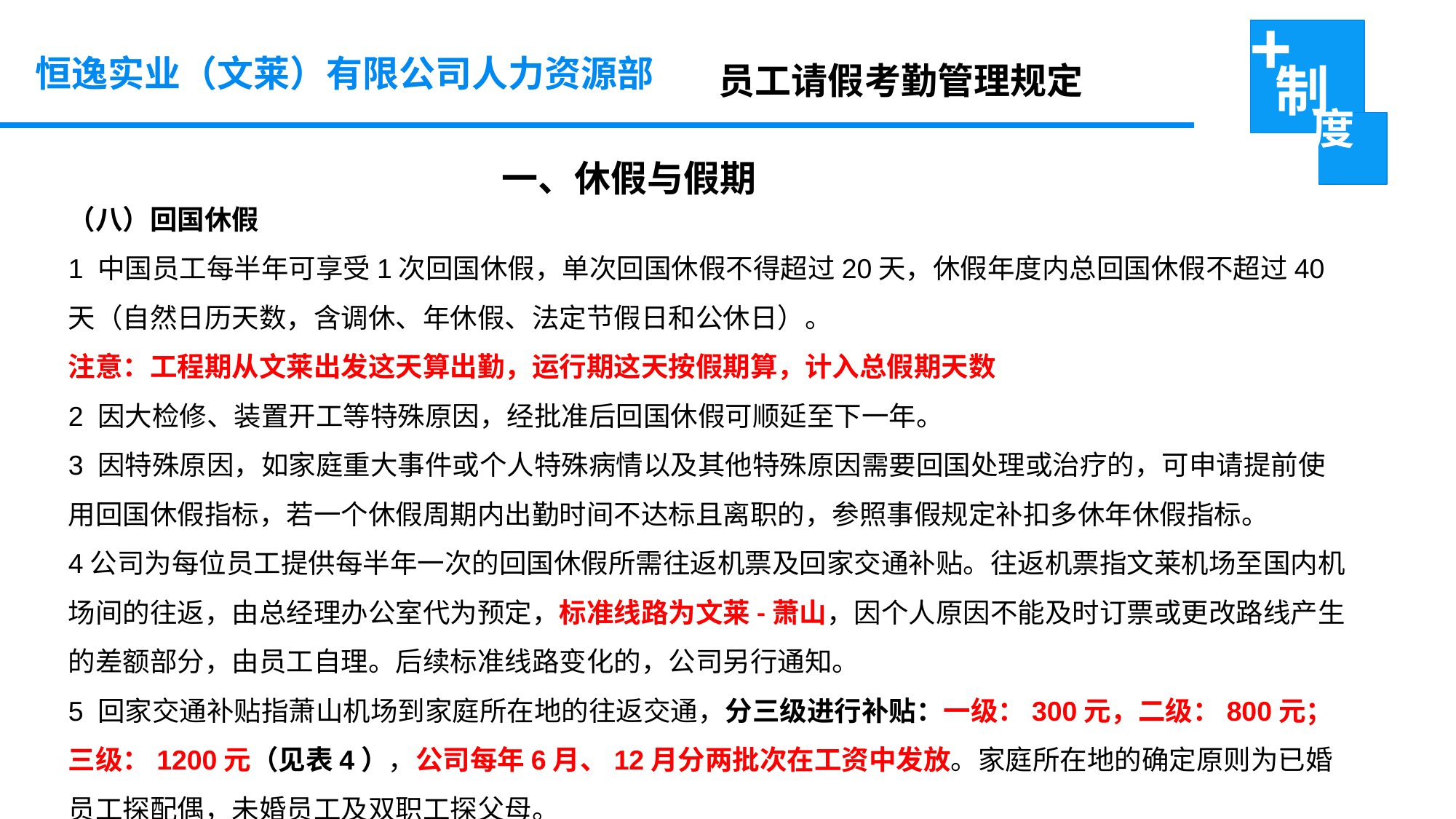

恒逸实业（文莱）有限公司人力资源部
员工请假考勤管理规定
 一、休假与假期
（八）回国休假
1 中国员工每半年可享受1次回国休假，单次回国休假不得超过20天，休假年度内总回国休假不超过40天（自然日历天数，含调休、年休假、法定节假日和公休日）。
注意：工程期从文莱出发这天算出勤，运行期这天按假期算，计入总假期天数
2 因大检修、装置开工等特殊原因，经批准后回国休假可顺延至下一年。
3 因特殊原因，如家庭重大事件或个人特殊病情以及其他特殊原因需要回国处理或治疗的，可申请提前使用回国休假指标，若一个休假周期内出勤时间不达标且离职的，参照事假规定补扣多休年休假指标。
4公司为每位员工提供每半年一次的回国休假所需往返机票及回家交通补贴。往返机票指文莱机场至国内机场间的往返，由总经理办公室代为预定，标准线路为文莱-萧山，因个人原因不能及时订票或更改路线产生的差额部分，由员工自理。后续标准线路变化的，公司另行通知。
5 回家交通补贴指萧山机场到家庭所在地的往返交通，分三级进行补贴：一级：300元，二级：800元；三级：1200元（见表4），公司每年6月、12月分两批次在工资中发放。家庭所在地的确定原则为已婚员工探配偶，未婚员工及双职工探父母。